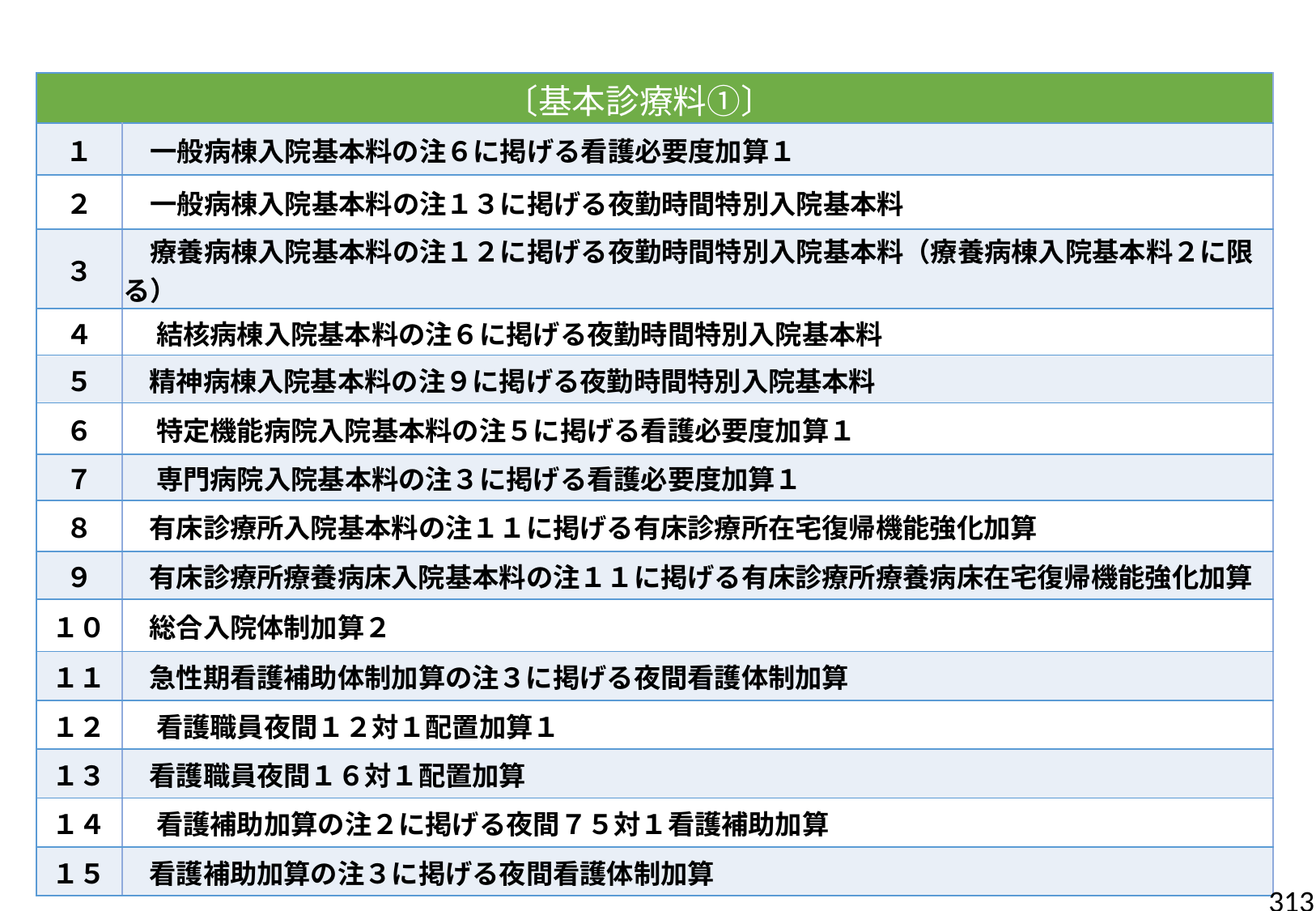

| 〔基本診療料①〕 |  |
| --- | --- |
| １ | 一般病棟入院基本料の注６に掲げる看護必要度加算１ |
| ２ | 一般病棟入院基本料の注１３に掲げる夜勤時間特別入院基本料 |
| ３ | 療養病棟入院基本料の注１２に掲げる夜勤時間特別入院基本料（療養病棟入院基本料２に限る） |
| ４ | 結核病棟入院基本料の注６に掲げる夜勤時間特別入院基本料 |
| ５ | 精神病棟入院基本料の注９に掲げる夜勤時間特別入院基本料 |
| ６ | 特定機能病院入院基本料の注５に掲げる看護必要度加算１ |
| ７ | 専門病院入院基本料の注３に掲げる看護必要度加算１ |
| ８ | 有床診療所入院基本料の注１１に掲げる有床診療所在宅復帰機能強化加算 |
| ９ | 有床診療所療養病床入院基本料の注１１に掲げる有床診療所療養病床在宅復帰機能強化加算 |
| １０ | 総合入院体制加算２ |
| １１ | 急性期看護補助体制加算の注３に掲げる夜間看護体制加算 |
| １２ | 看護職員夜間１２対１配置加算１ |
| １３ | 看護職員夜間１６対１配置加算 |
| １４ | 看護補助加算の注２に掲げる夜間７５対１看護補助加算 |
| １５ | 看護補助加算の注３に掲げる夜間看護体制加算 |
313